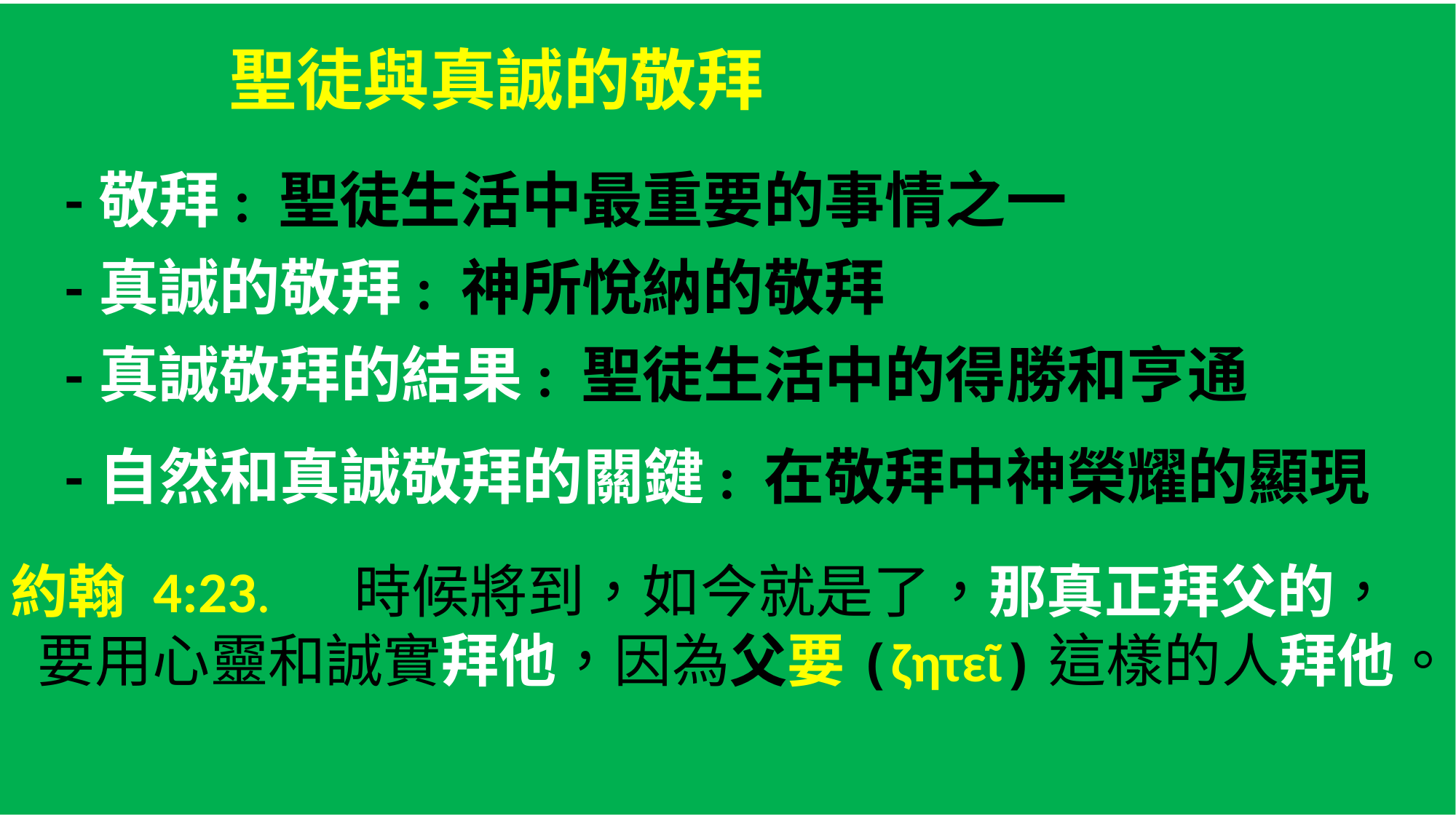

聖徒與真誠的敬拜

    -敬拜: 聖徒生活中最重要的事情之一

    -真誠的敬拜: 神所悅納的敬拜

    -真誠敬拜的結果: 聖徒生活中的得勝和亨通

    -自然和真誠敬拜的關鍵: 在敬拜中神榮耀的顯現

約翰 4:23.  時候將到，如今就是了，那真正拜父的，
 要用心靈和誠實拜他，因為父要(ζητεῖ)這樣的人拜他。